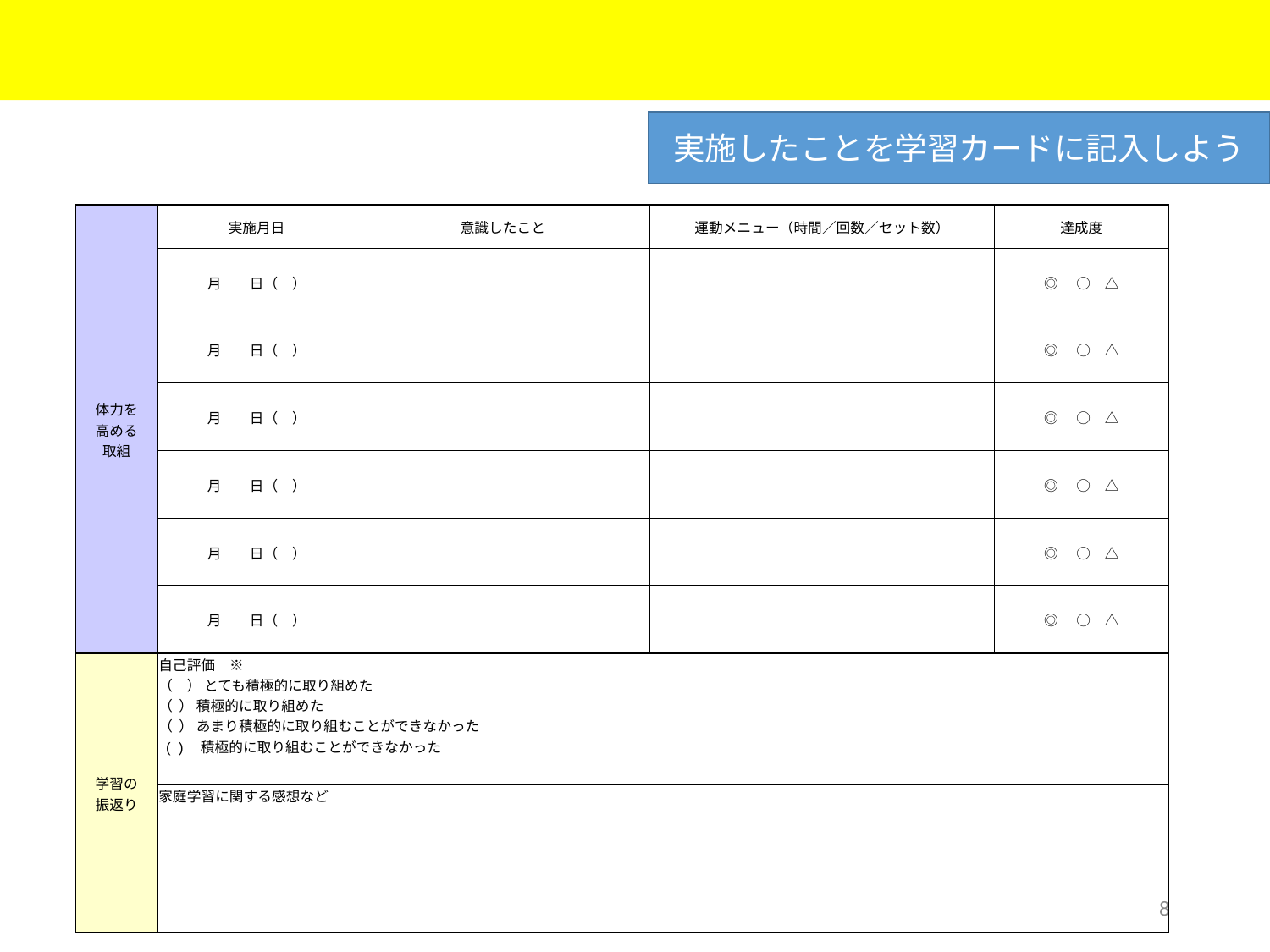

実施したことを学習カードに記入しよう
| 体力を 高める 取組 | 実施月日 | 意識したこと | 運動メニュー（時間／回数／セット数） | 達成度 |
| --- | --- | --- | --- | --- |
|  | 月　　日（　） |  |  | ◎　○　△ |
|  | 月　　日（　） |  |  | ◎　○　△ |
|  | 月　　日（　） |  |  | ◎　○　△ |
|  | 月　　日（　） |  |  | ◎　○　△ |
|  | 月　　日（　） |  |  | ◎　○　△ |
|  | 月　　日（　） |  |  | ◎　○　△ |
| 学習の 振返り | 自己評価　※ （　） とても積極的に取り組めた （ ） 積極的に取り組めた （ ） あまり積極的に取り組むことができなかった ( )　積極的に取り組むことができなかった |  |  |  |
|  | 家庭学習に関する感想など |  |  |  |

8